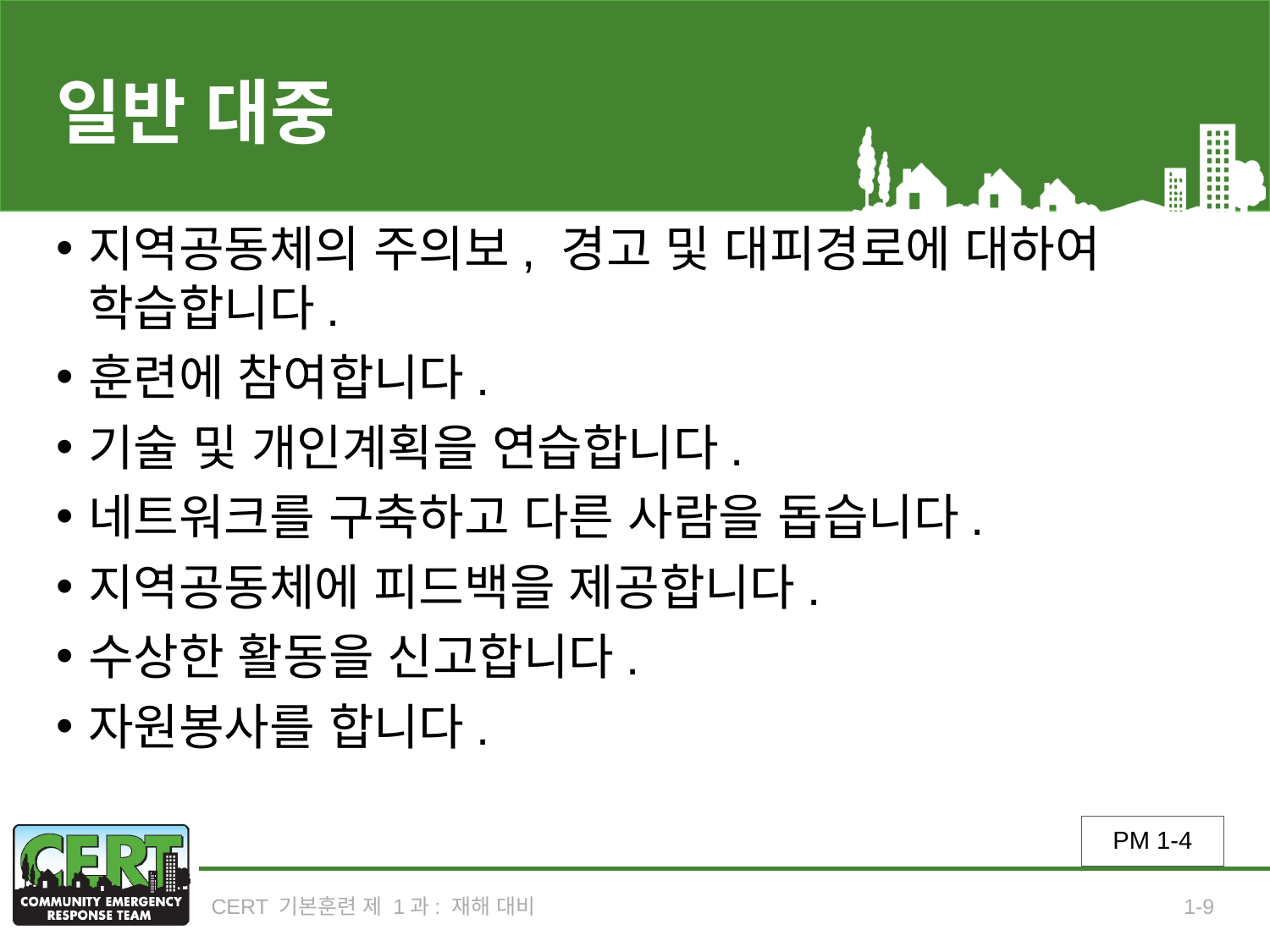

# 일반 대중
지역공동체의 주의보, 경고 및 대피경로에 대하여 학습합니다.
훈련에 참여합니다.
기술 및 개인계획을 연습합니다.
네트워크를 구축하고 다른 사람을 돕습니다.
지역공동체에 피드백을 제공합니다.
수상한 활동을 신고합니다.
자원봉사를 합니다.
PM 1-4
CERT 기본훈련 제 1과: 재해 대비
1-9